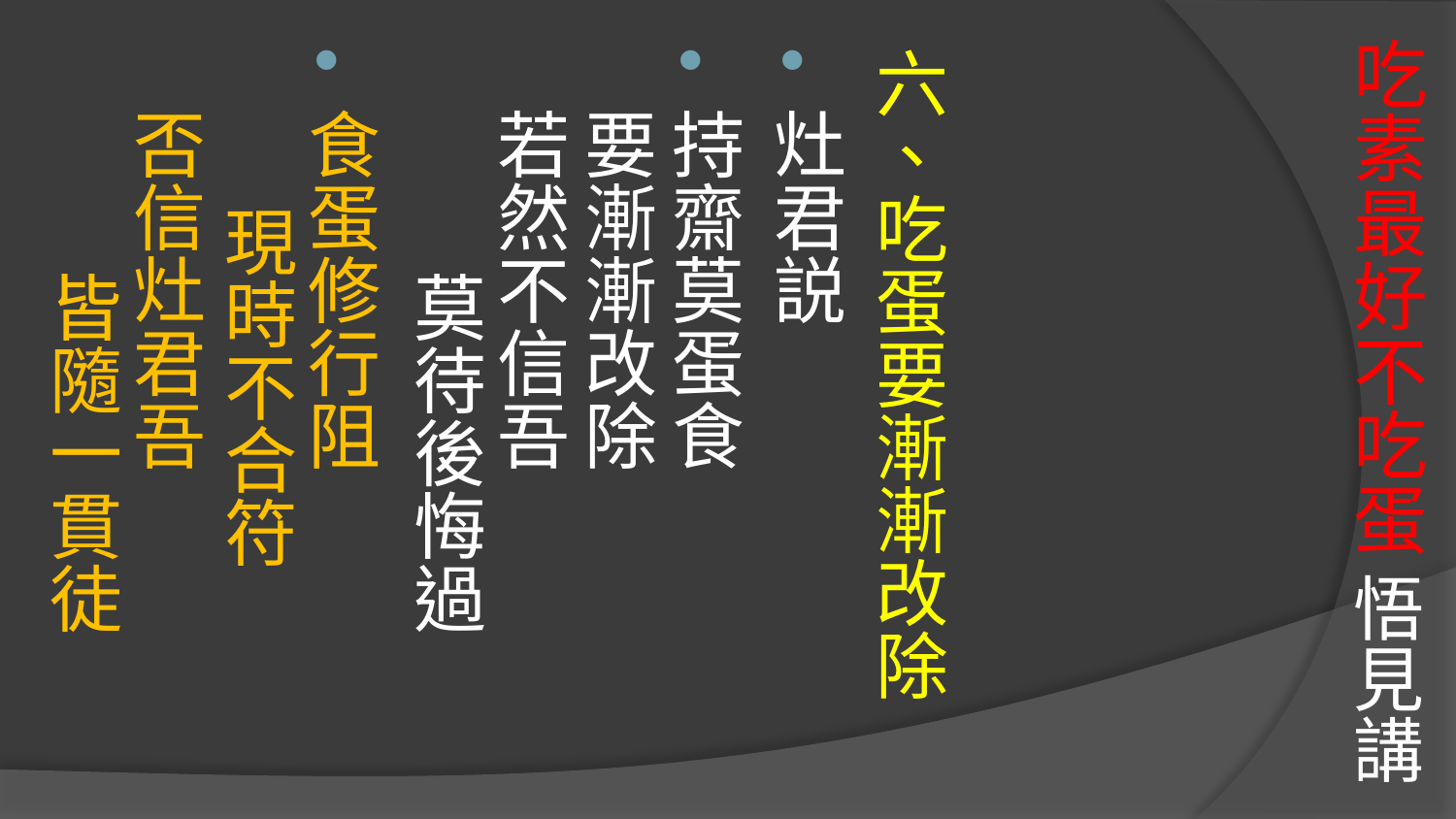

六、吃蛋要漸漸改除
灶君説
持齋莫蛋食                 要漸漸改除 
若然不信吾                             莫待後悔過
食蛋修行阻                         現時不合符 
否信灶君吾                             皆隨一貫徒
# 吃素最好不吃蛋 悟見講